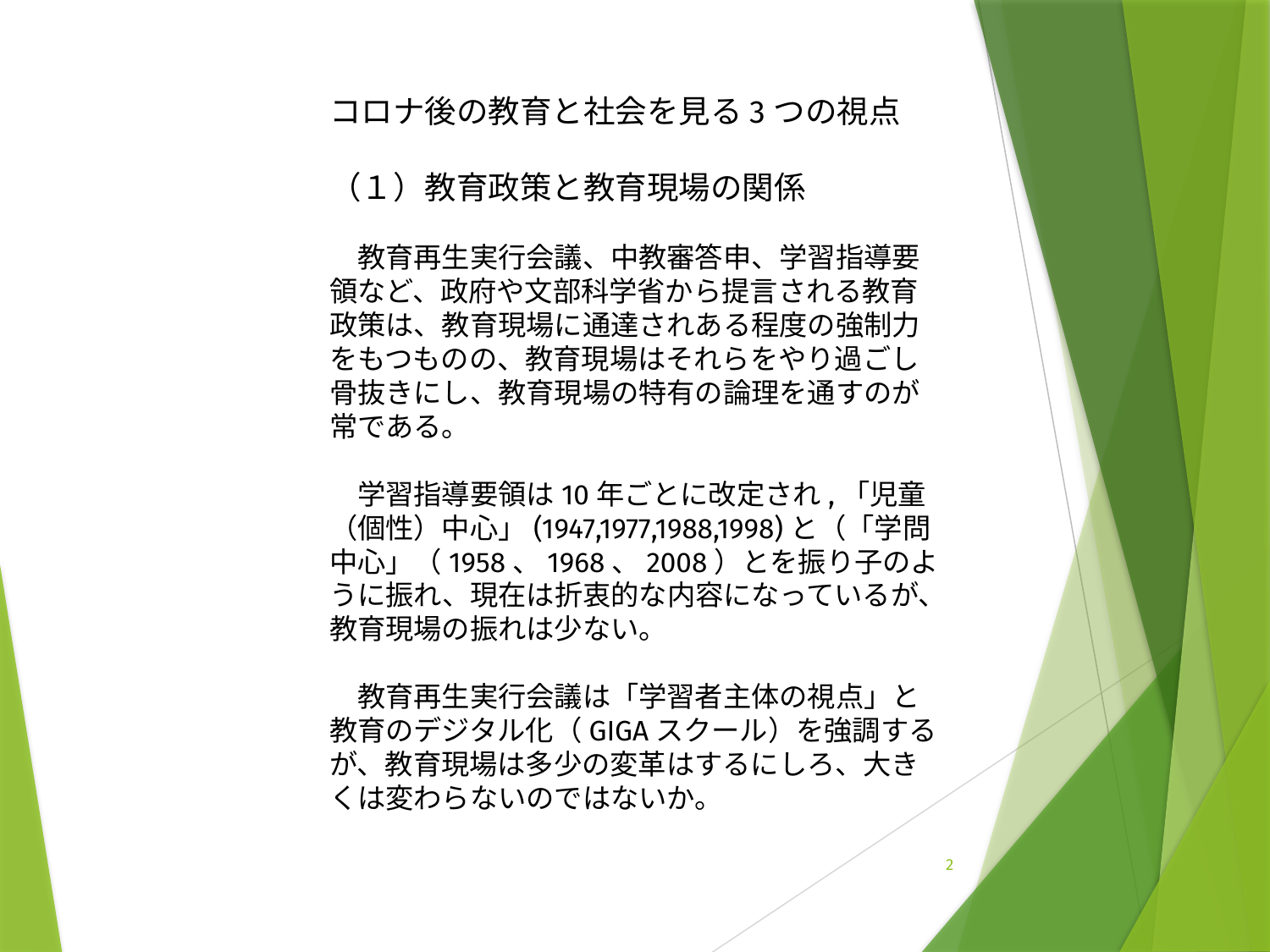

コロナ後の教育と社会を見る3つの視点

（１）教育政策と教育現場の関係

　教育再生実行会議、中教審答申、学習指導要領など、政府や文部科学省から提言される教育政策は、教育現場に通達されある程度の強制力をもつものの、教育現場はそれらをやり過ごし骨抜きにし、教育現場の特有の論理を通すのが常である。

　学習指導要領は10年ごとに改定され,「児童（個性）中心」(1947,1977,1988,1998)と（「学問中心」（1958、1968、2008）とを振り子のように振れ、現在は折衷的な内容になっているが、教育現場の振れは少ない。

　教育再生実行会議は「学習者主体の視点」と教育のデジタル化（GIGAスクール）を強調するが、教育現場は多少の変革はするにしろ、大きくは変わらないのではないか。
2